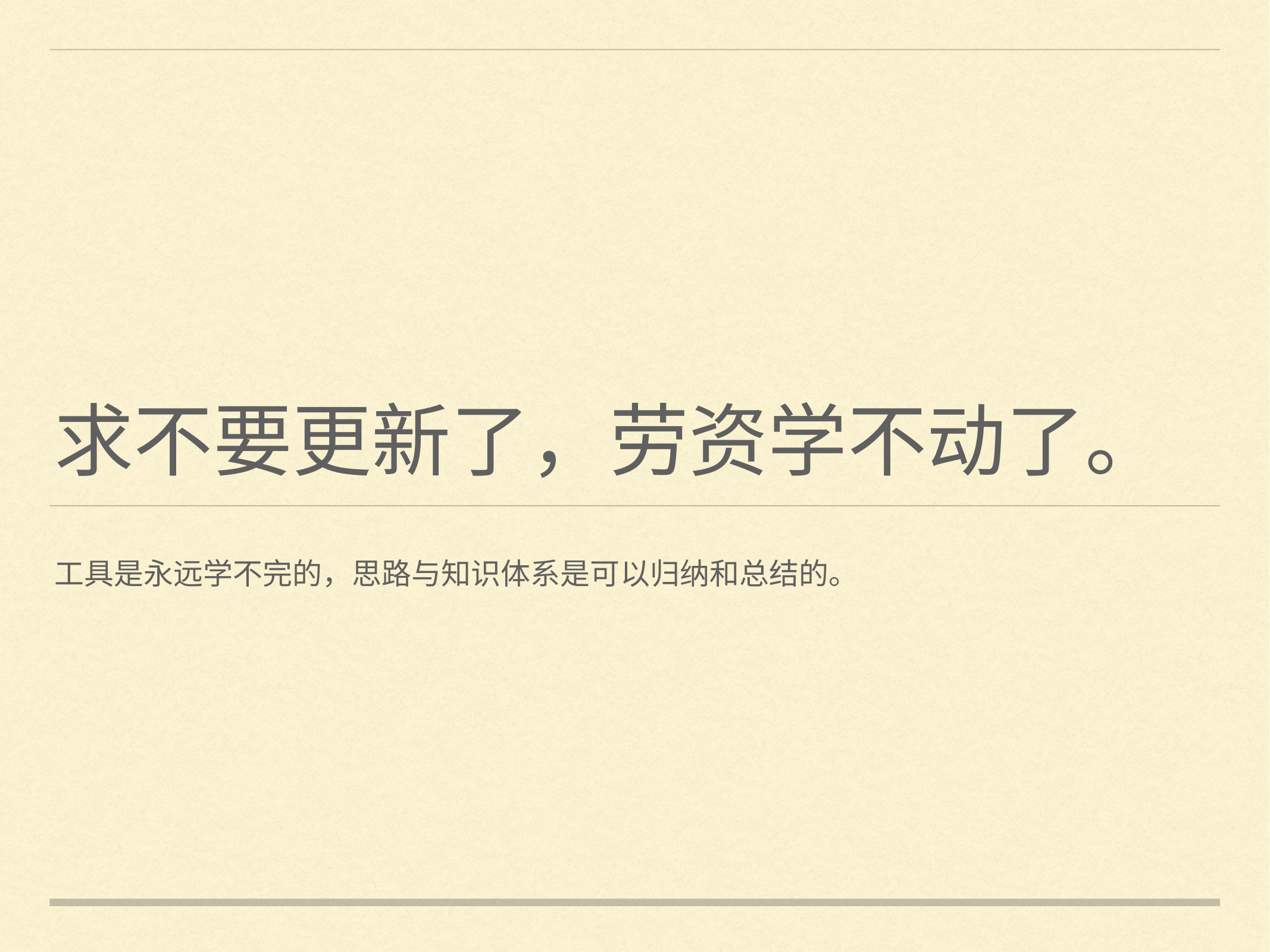

# 求不要更新了，劳资学不动了。
工具是永远学不完的，思路与知识体系是可以归纳和总结的。